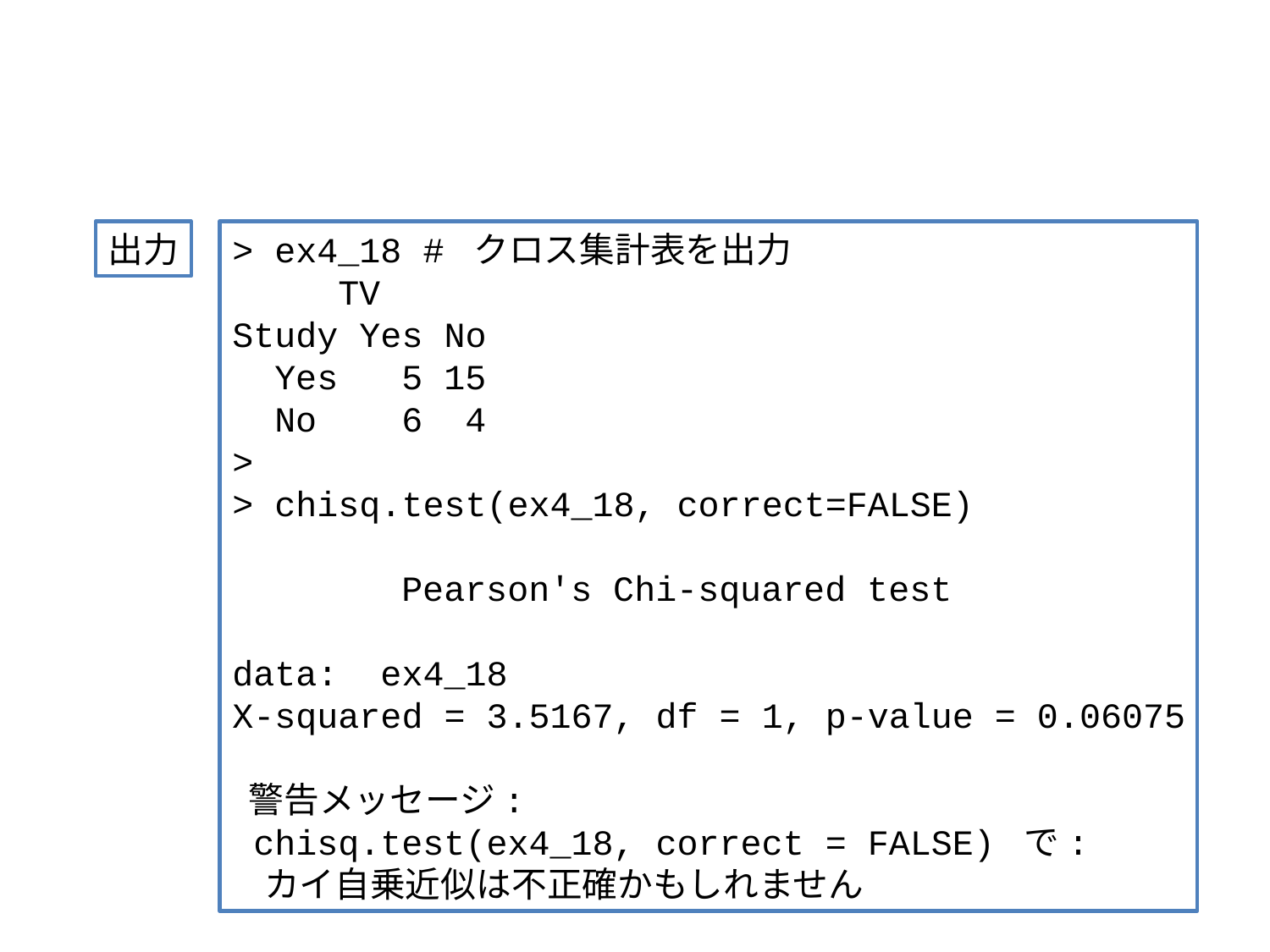

#
出力
> ex4_18 # クロス集計表を出力
     TV
Study Yes No
  Yes   5 15
  No    6  4
>
> chisq.test(ex4_18, correct=FALSE)

        Pearson's Chi-squared test

data:  ex4_18
X-squared = 3.5167, df = 1, p-value = 0.06075

 警告メッセージ:
 chisq.test(ex4_18, correct = FALSE) で:
   カイ自乗近似は不正確かもしれません